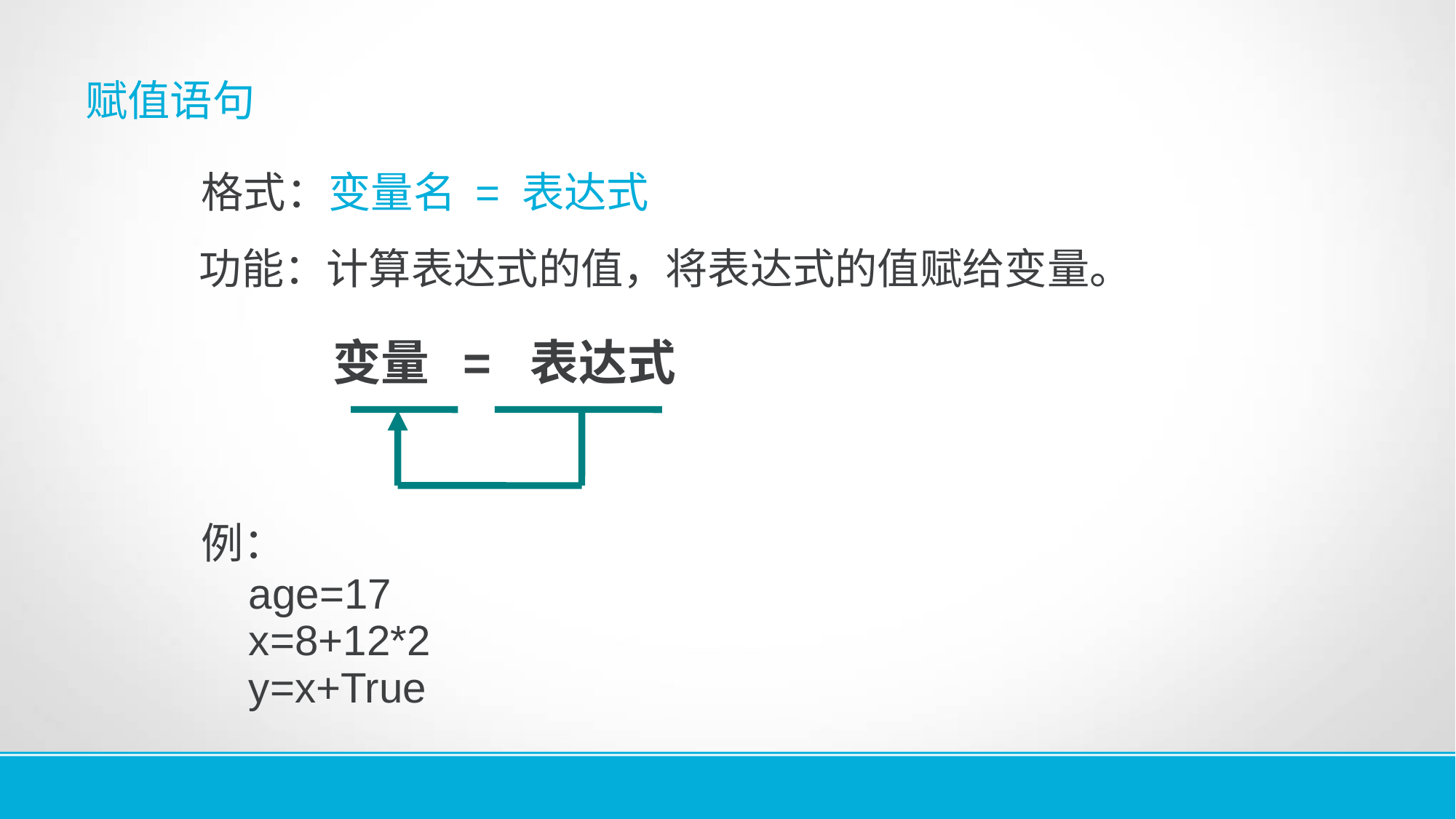

赋值语句
赋值语句
格式：变量名 = 表达式
功能：计算表达式的值，将表达式的值赋给变量。
变量  =  表达式

例：
    age=17
    x=8+12*2
    y=x+True